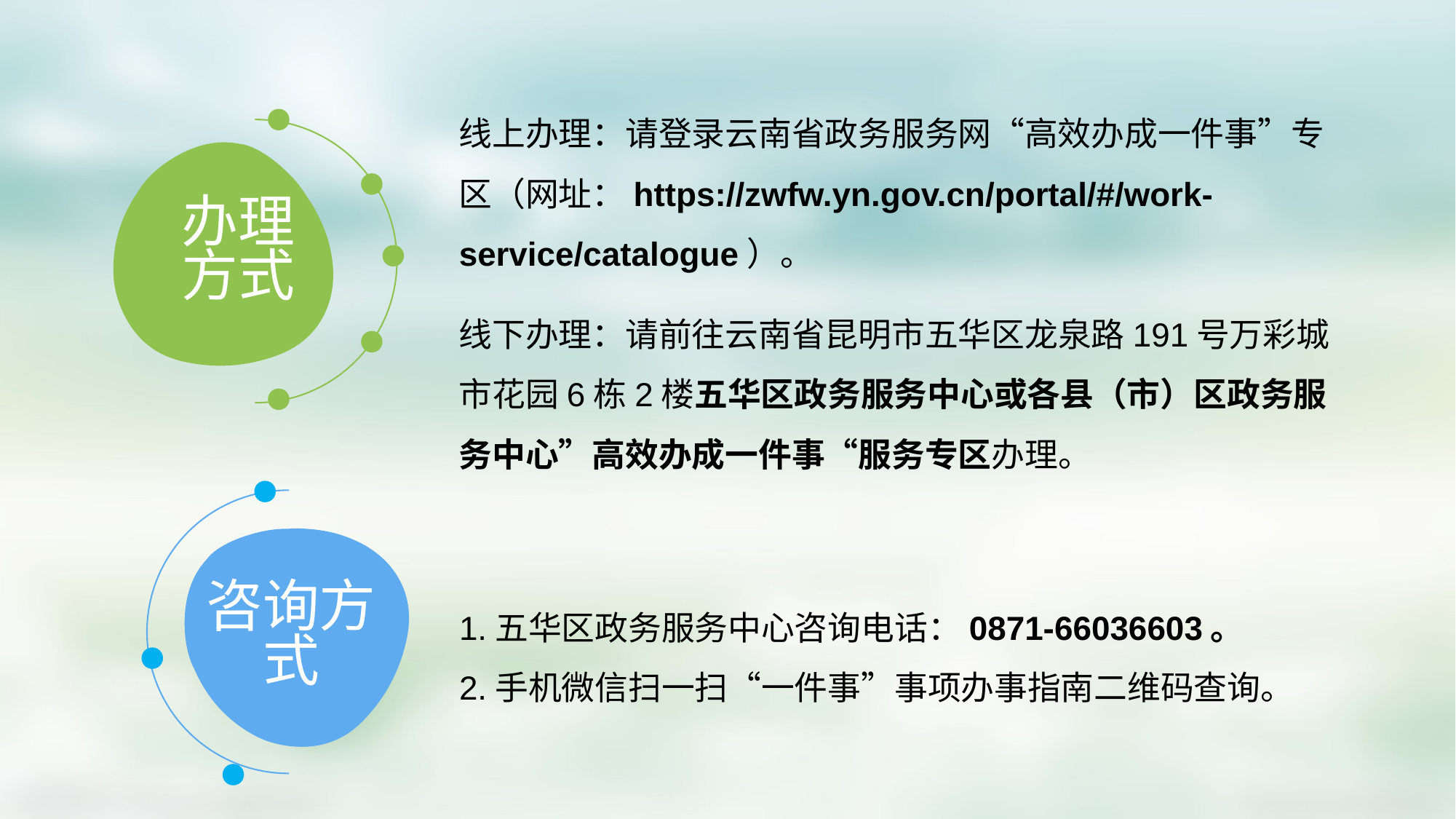

线上办理：请登录云南省政务服务网“高效办成一件事”专区（网址：https://zwfw.yn.gov.cn/portal/#/work-service/catalogue）。

办理方式

线下办理：请前往云南省昆明市五华区龙泉路191号万彩城市花园6栋2楼五华区政务服务中心或各县（市）区政务服务中心”高效办成一件事“服务专区办理。

咨询方式
1.五华区政务服务中心咨询电话：0871-66036603。
2.手机微信扫一扫“一件事”事项办事指南二维码查询。

3